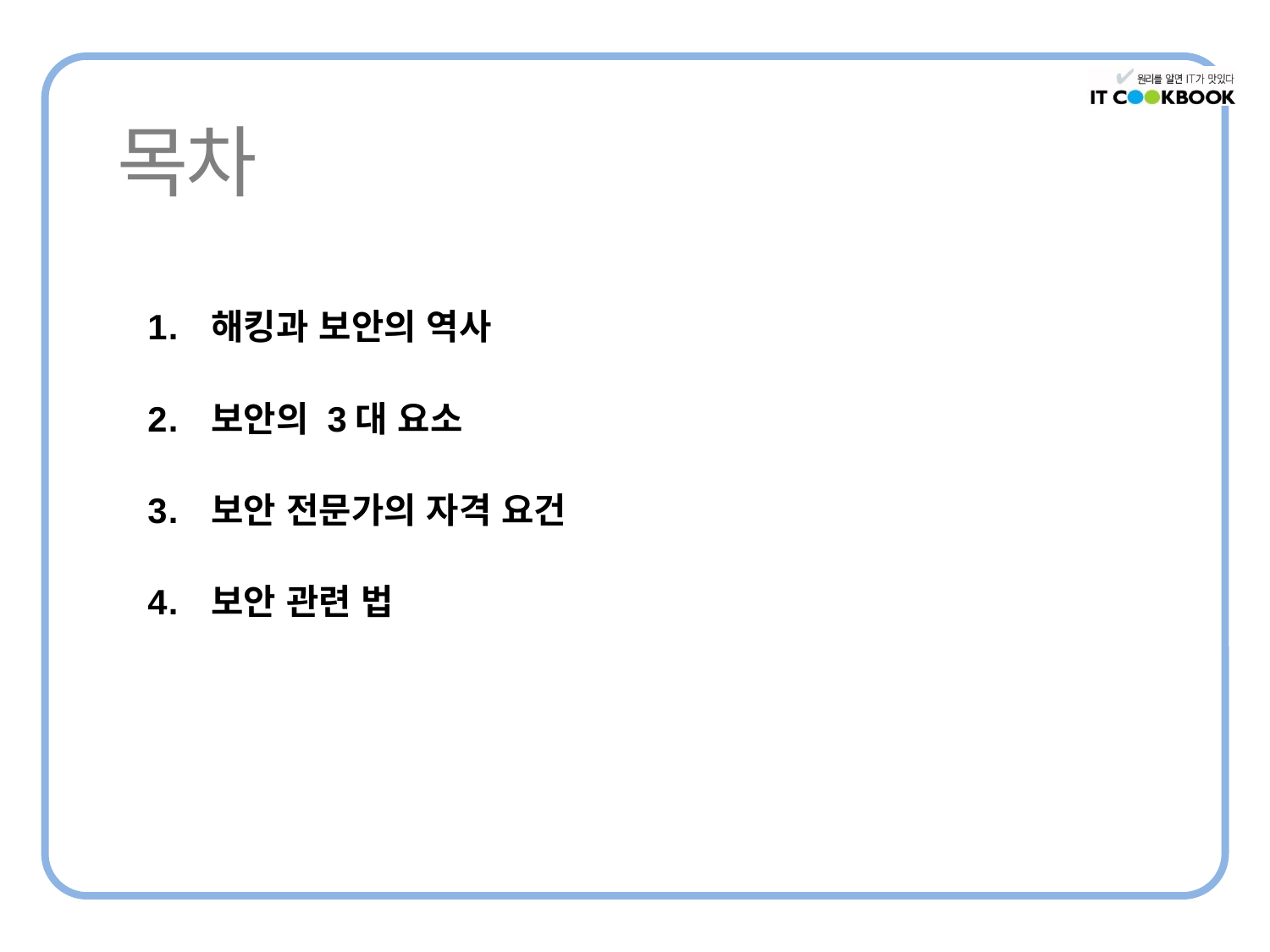

해킹과 보안의 역사
보안의 3대 요소
보안 전문가의 자격 요건
보안 관련 법